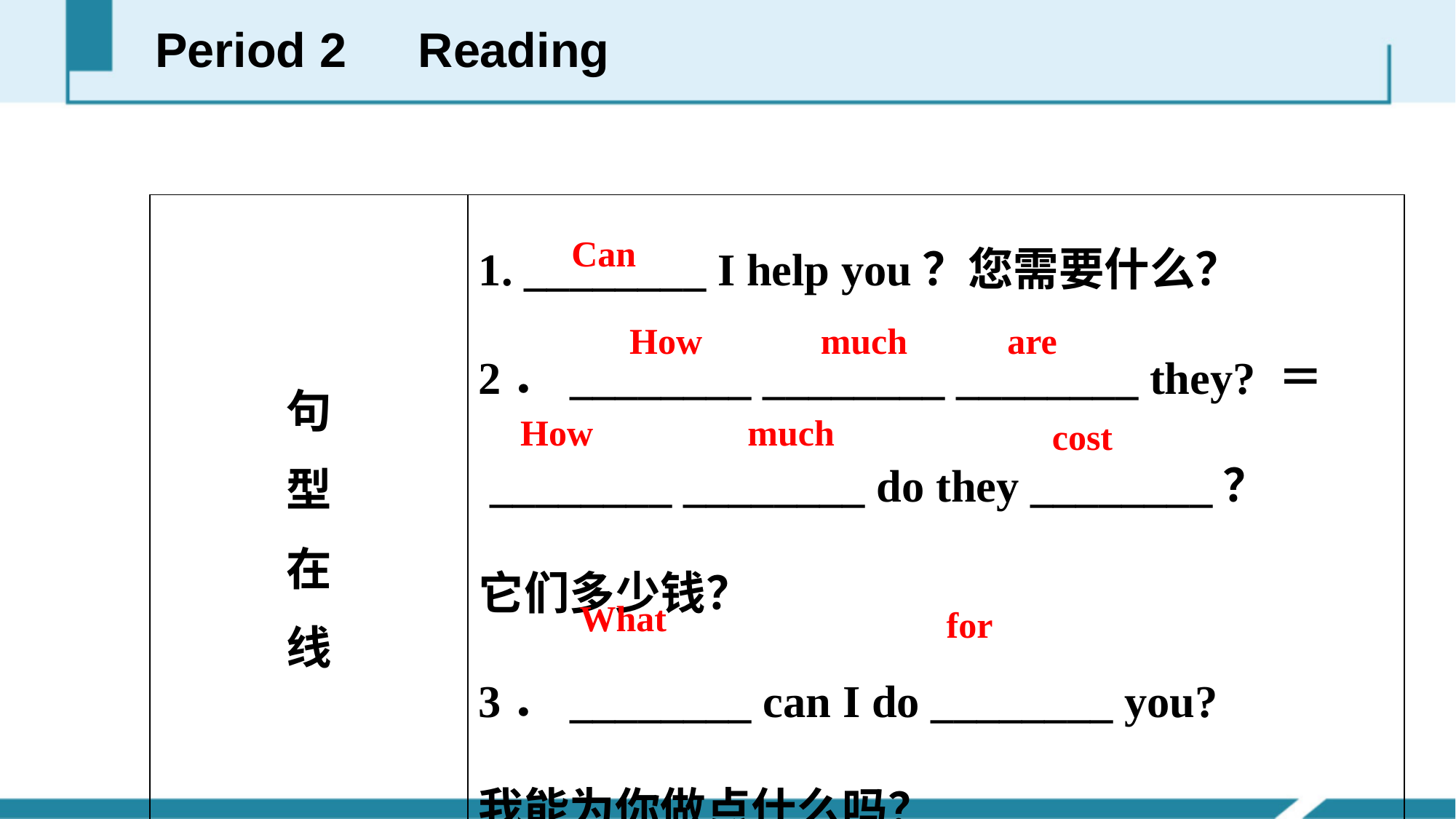

Period 2　Reading
| 句 型 在 线 | 1. \_\_\_\_\_\_\_\_ I help you？您需要什么？ 2．\_\_\_\_\_\_\_\_ \_\_\_\_\_\_\_\_ \_\_\_\_\_\_\_\_ they? ＝ \_\_\_\_\_\_\_\_ \_\_\_\_\_\_\_\_ do they \_\_\_\_\_\_\_\_？ 它们多少钱？ 3．\_\_\_\_\_\_\_\_ can I do \_\_\_\_\_\_\_\_ you? 我能为你做点什么吗？ |
| --- | --- |
Can
How             much           are

How                 much
cost
What
for